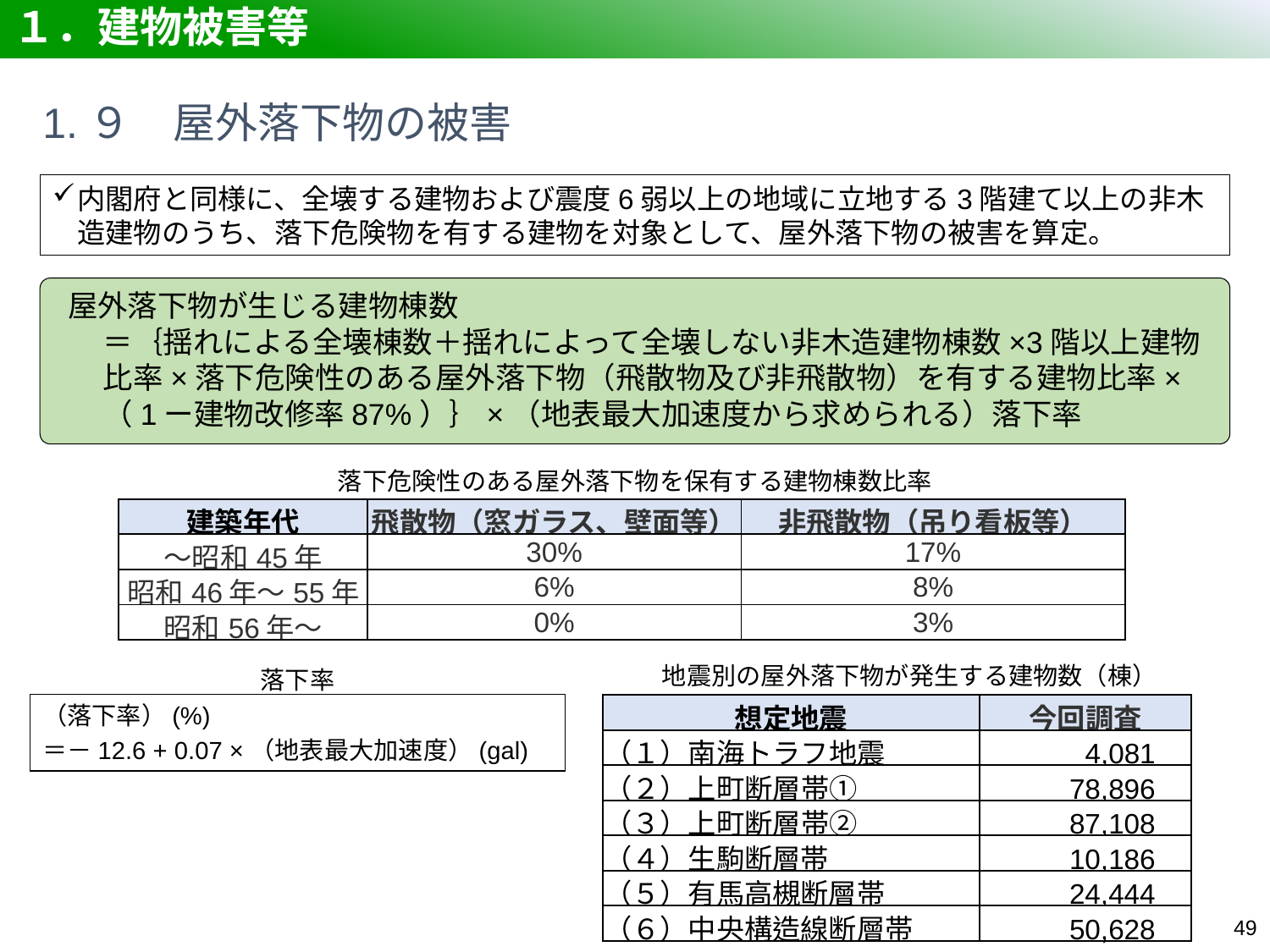

# １．建物被害等
1.９　屋外落下物の被害
内閣府と同様に、全壊する建物および震度6弱以上の地域に立地する3階建て以上の非木造建物のうち、落下危険物を有する建物を対象として、屋外落下物の被害を算定。
屋外落下物が生じる建物棟数
＝｛揺れによる全壊棟数＋揺れによって全壊しない非木造建物棟数×3階以上建物比率×落下危険性のある屋外落下物（飛散物及び非飛散物）を有する建物比率×
（1ー建物改修率87%）｝×（地表最大加速度から求められる）落下率
落下危険性のある屋外落下物を保有する建物棟数比率
| 建築年代 | 飛散物（窓ガラス、壁面等） | 非飛散物（吊り看板等） |
| --- | --- | --- |
| ～昭和45年 | 30% | 17% |
| 昭和46年～55年 | 6% | 8% |
| 昭和56年～ | 0% | 3% |
地震別の屋外落下物が発生する建物数（棟）
落下率
（落下率）(%)
＝－12.6 + 0.07 ×（地表最大加速度）(gal)
| 想定地震 | 今回調査 |
| --- | --- |
| （１）南海トラフ地震 | 4,081 |
| （２）上町断層帯① | 78,896 |
| （３）上町断層帯② | 87,108 |
| （４）生駒断層帯 | 10,186 |
| （５）有馬高槻断層帯 | 24,444 |
| （６）中央構造線断層帯 | 50,628 |
49